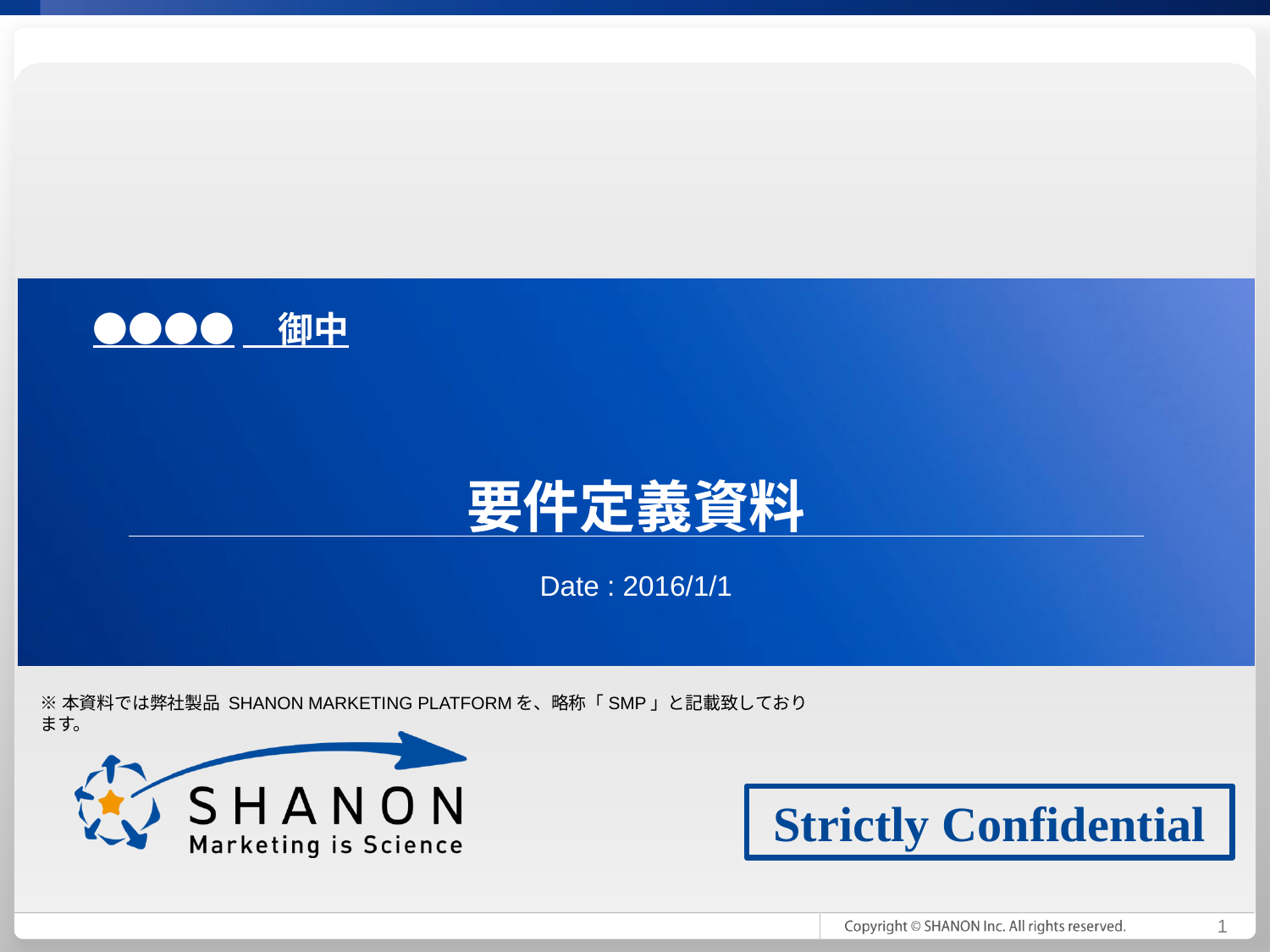

●●●●　御中
要件定義資料
Date : 2016/1/1
※本資料では弊社製品 SHANON MARKETING PLATFORMを、略称「SMP」と記載致しております。
1